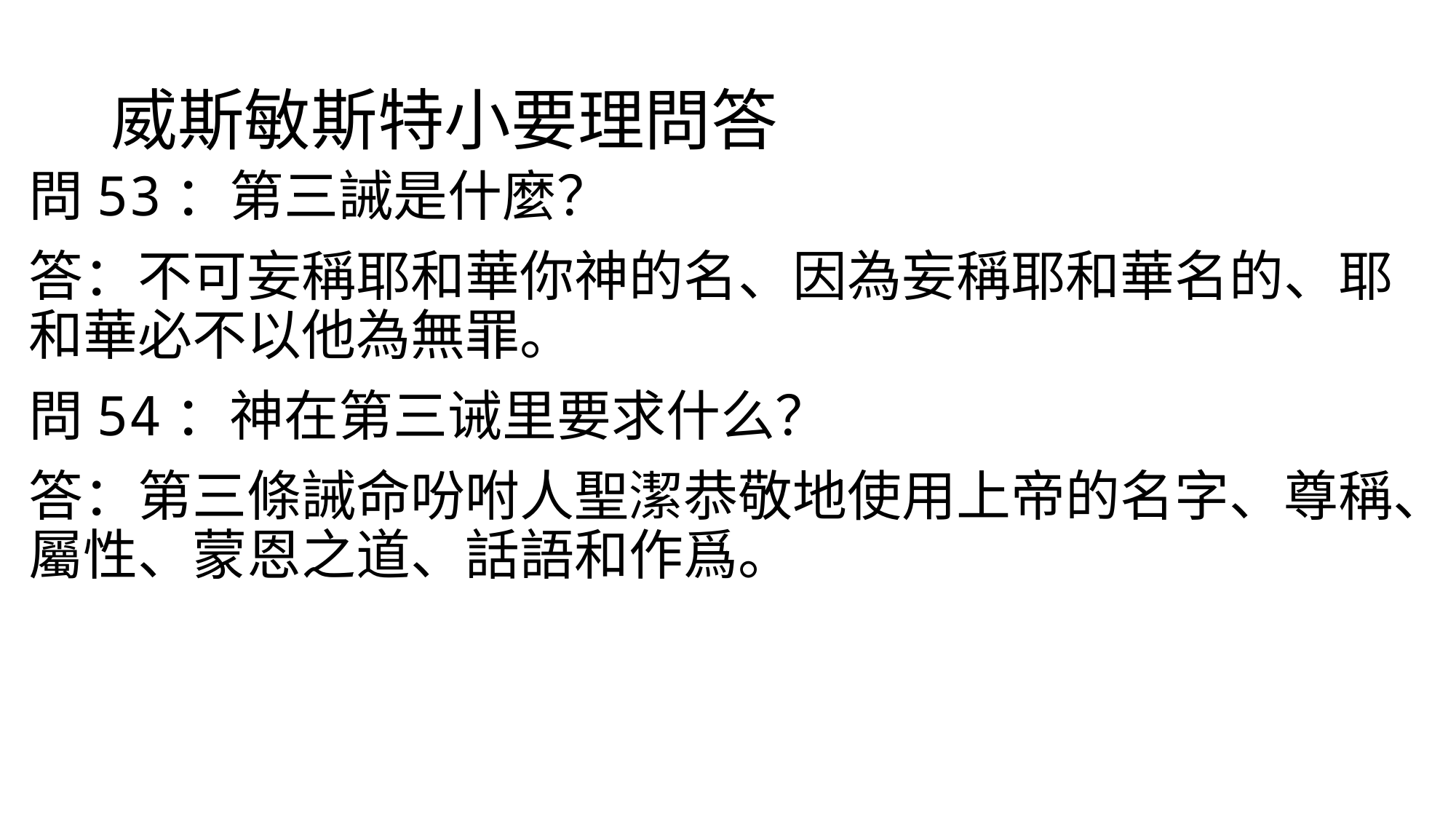

# 威斯敏斯特小要理問答
問53：第三誡是什麼？
答：不可妄稱耶和華你神的名、因為妄稱耶和華名的、耶和華必不以他為無罪。
問54：神在第三诫里要求什么？
答：第三條誡命吩咐人聖潔恭敬地使用上帝的名字、尊稱、屬性、蒙恩之道、話語和作爲。